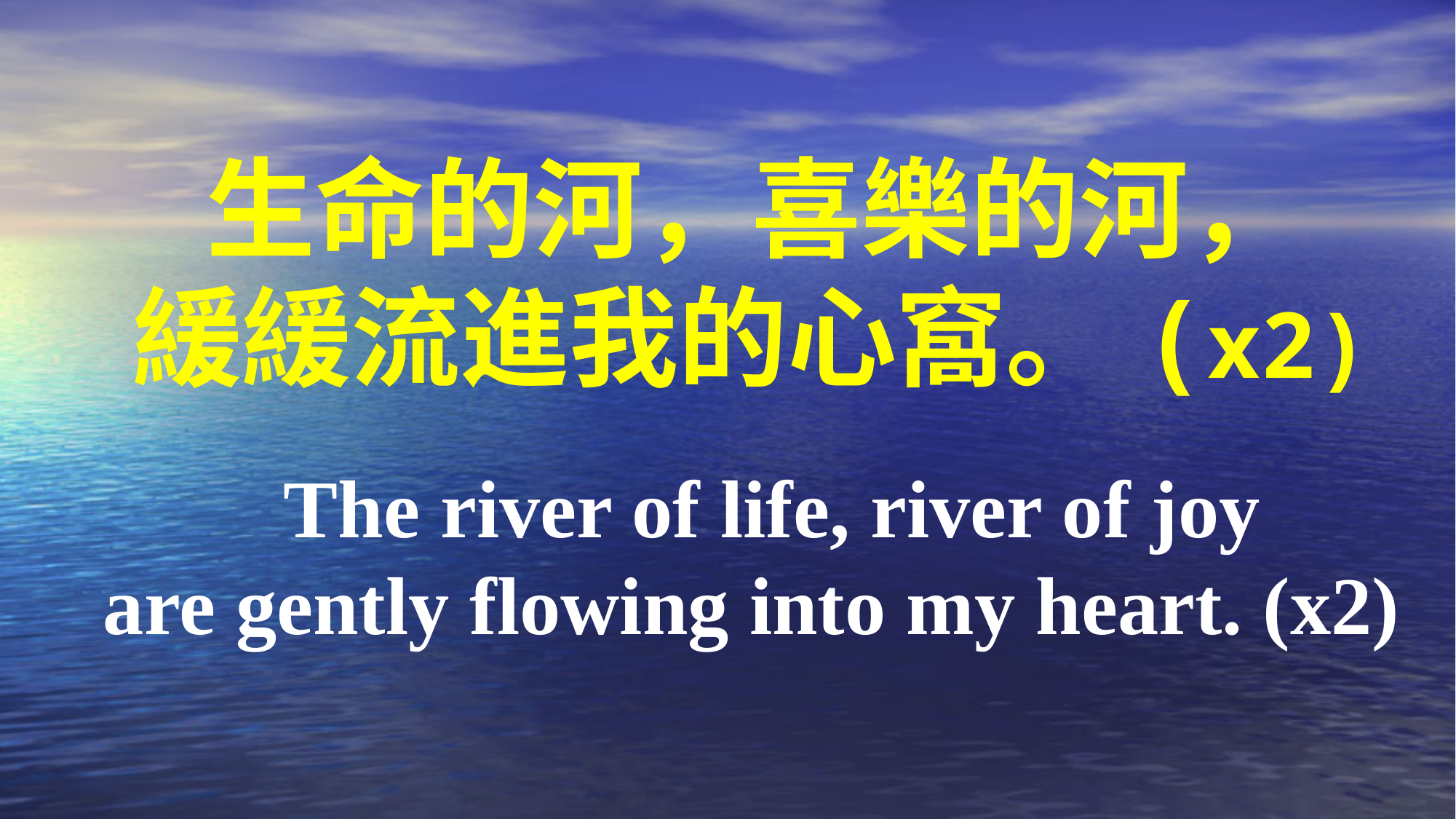

生命的河，喜樂的河，
緩緩流進我的心窩。(x2)
The river of life, river of joy
are gently flowing into my heart. (x2)